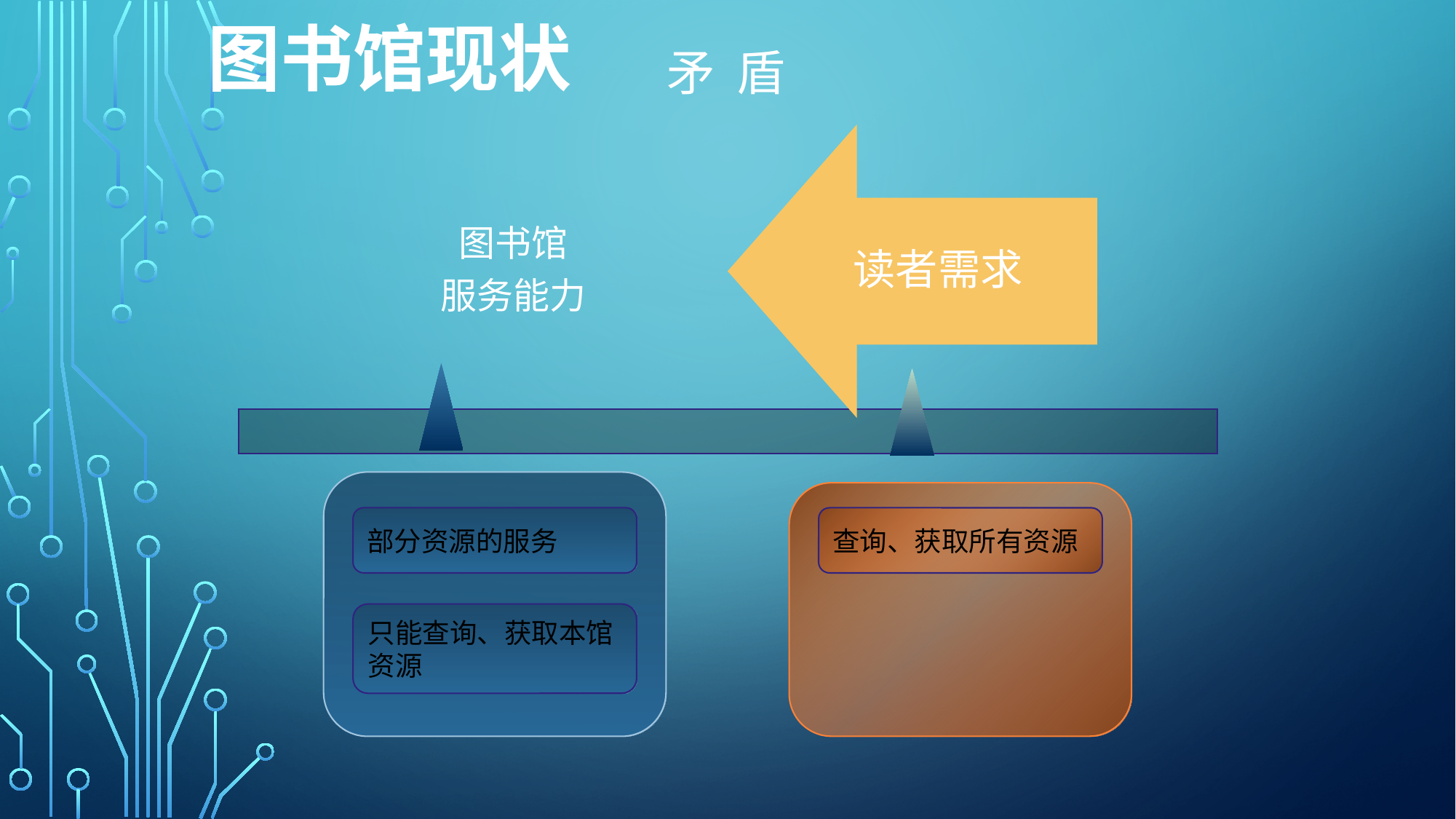

图书馆现状
矛  盾
图书馆
服务能力
读者需求

部分资源的服务
查询、获取所有资源
只能查询、获取本馆资源